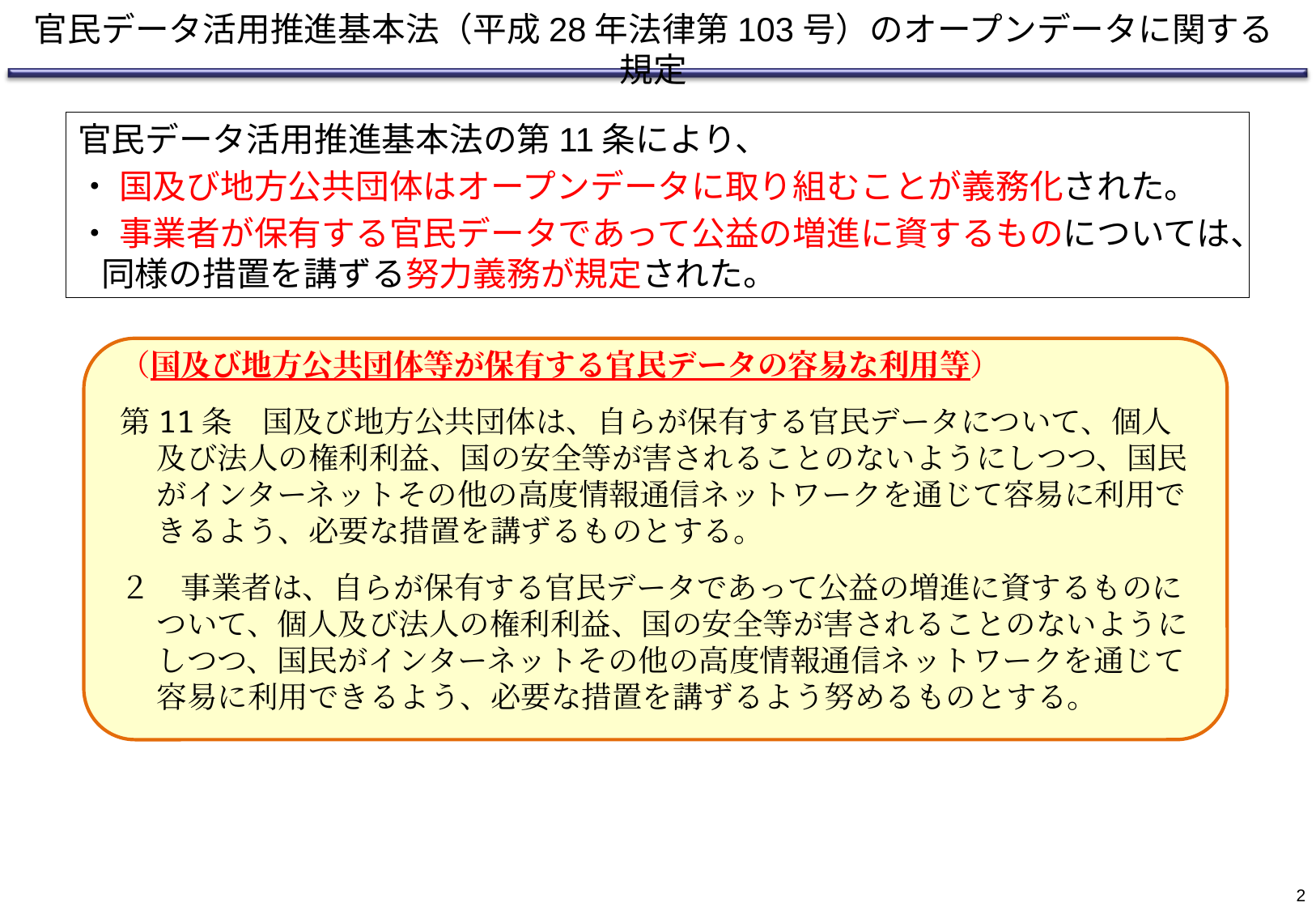

官民データ活用推進基本法（平成28年法律第103号）のオープンデータに関する規定
官民データ活用推進基本法の第11条により、
・ 国及び地方公共団体はオープンデータに取り組むことが義務化された。
・ 事業者が保有する官民データであって公益の増進に資するものについては、同様の措置を講ずる努力義務が規定された。

（国及び地方公共団体等が保有する官民データの容易な利用等）
第11条　国及び地方公共団体は、自らが保有する官民データについて、個人及び法人の権利利益、国の安全等が害されることのないようにしつつ、国民がインターネットその他の高度情報通信ネットワークを通じて容易に利用できるよう、必要な措置を講ずるものとする。
２　事業者は、自らが保有する官民データであって公益の増進に資するものについて、個人及び法人の権利利益、国の安全等が害されることのないようにしつつ、国民がインターネットその他の高度情報通信ネットワークを通じて容易に利用できるよう、必要な措置を講ずるよう努めるものとする。
2